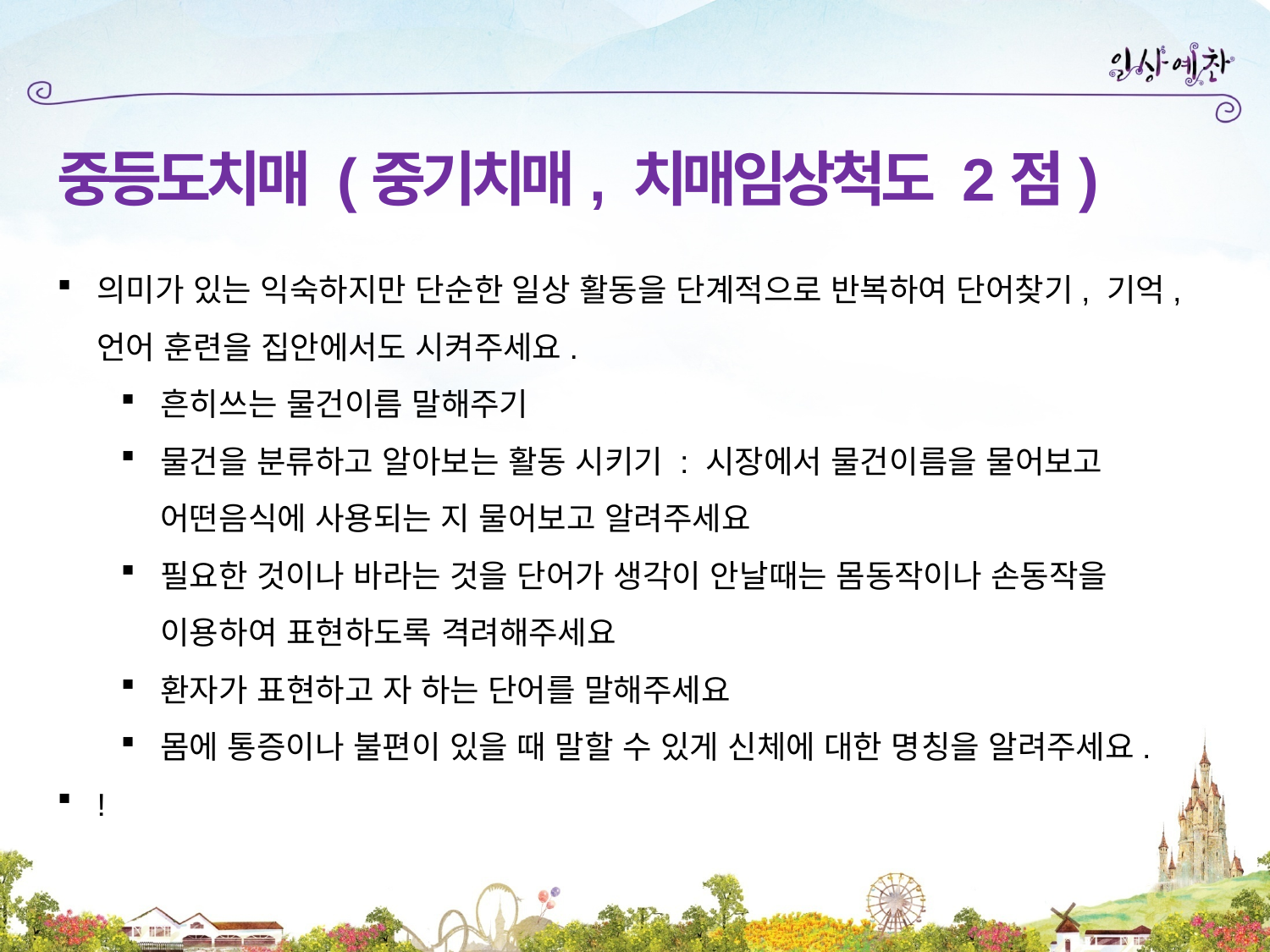

중등도치매 (중기치매, 치매임상척도 2점)

의미가 있는 익숙하지만 단순한 일상 활동을 단계적으로 반복하여 단어찾기, 기억, 언어 훈련을 집안에서도 시켜주세요.
흔히쓰는 물건이름 말해주기
물건을 분류하고 알아보는 활동 시키기 : 시장에서 물건이름을 물어보고 어떤음식에 사용되는 지 물어보고 알려주세요
필요한 것이나 바라는 것을 단어가 생각이 안날때는 몸동작이나 손동작을 이용하여 표현하도록 격려해주세요
환자가 표현하고 자 하는 단어를 말해주세요
몸에 통증이나 불편이 있을 때 말할 수 있게 신체에 대한 명칭을 알려주세요.
!